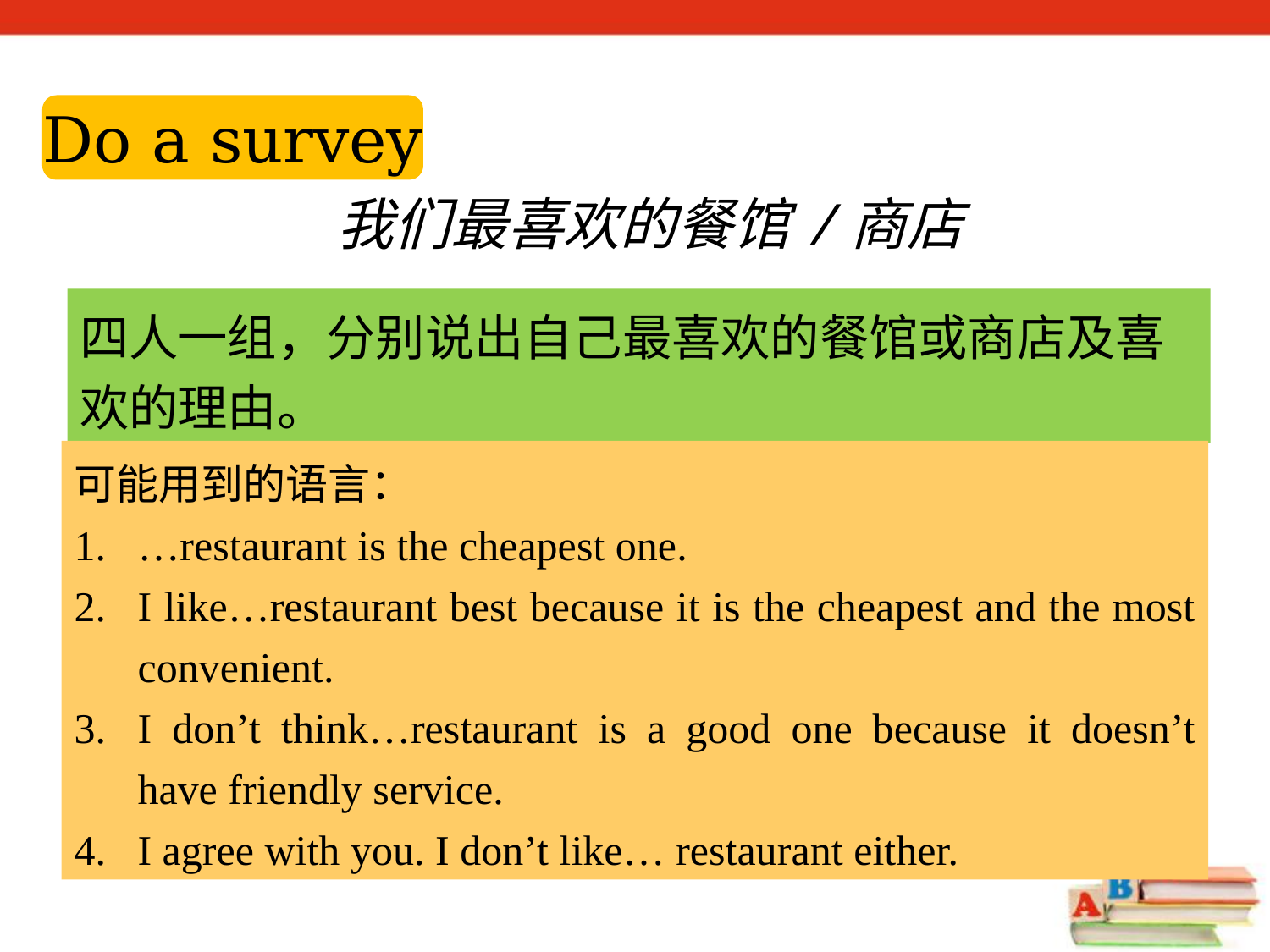

Do a survey
我们最喜欢的餐馆/商店
四人一组，分别说出自己最喜欢的餐馆或商店及喜欢的理由。
可能用到的语言：
…restaurant is the cheapest one.
I like…restaurant best because it is the cheapest and the most convenient.
I don’t think…restaurant is a good one because it doesn’t have friendly service.
I agree with you. I don’t like… restaurant either.